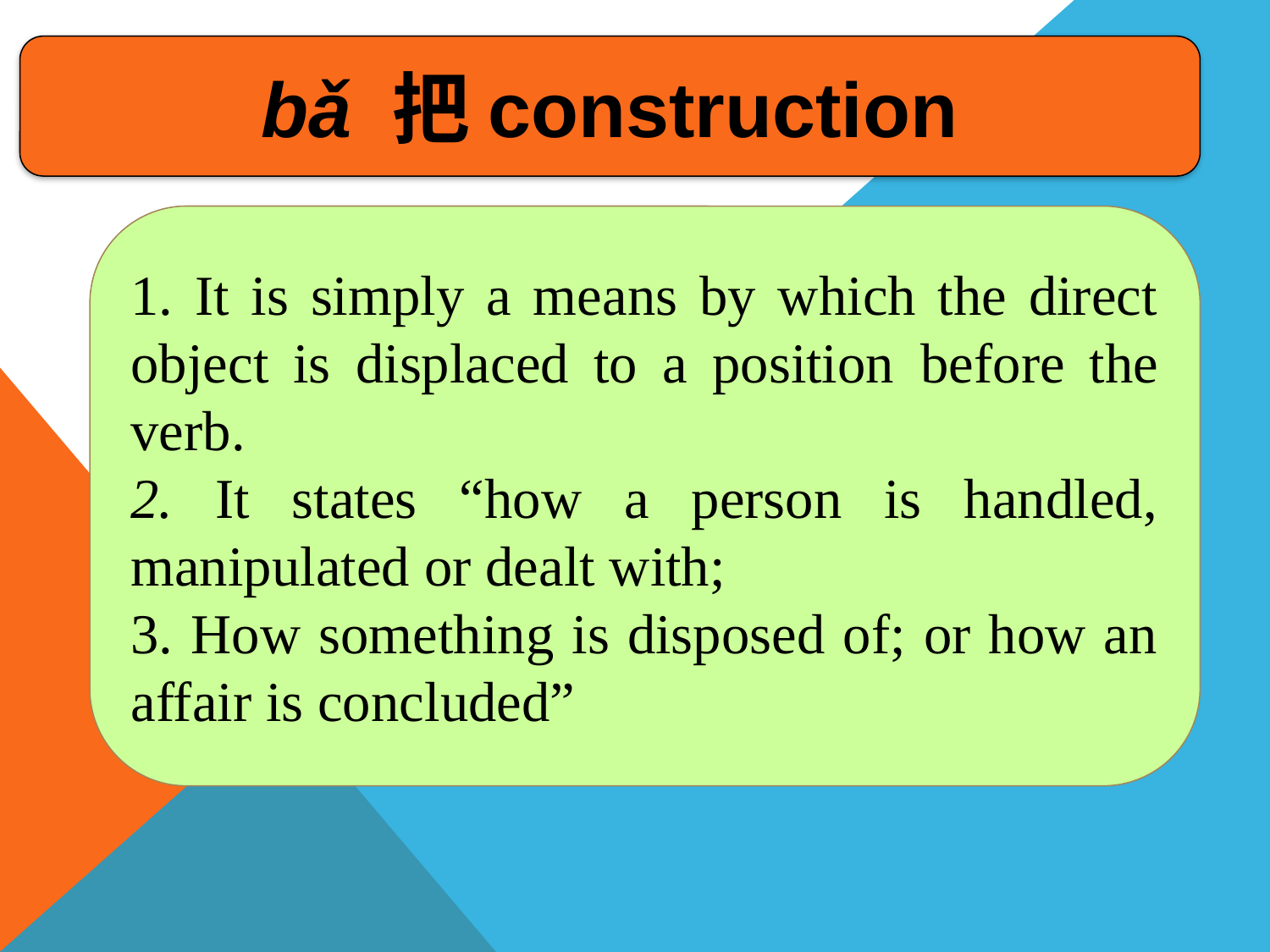

bǎ 把construction
1. It is simply a means by which the direct object is displaced to a position before the verb.
2. It states “how a person is handled, manipulated or dealt with;
3. How something is disposed of; or how an affair is concluded”